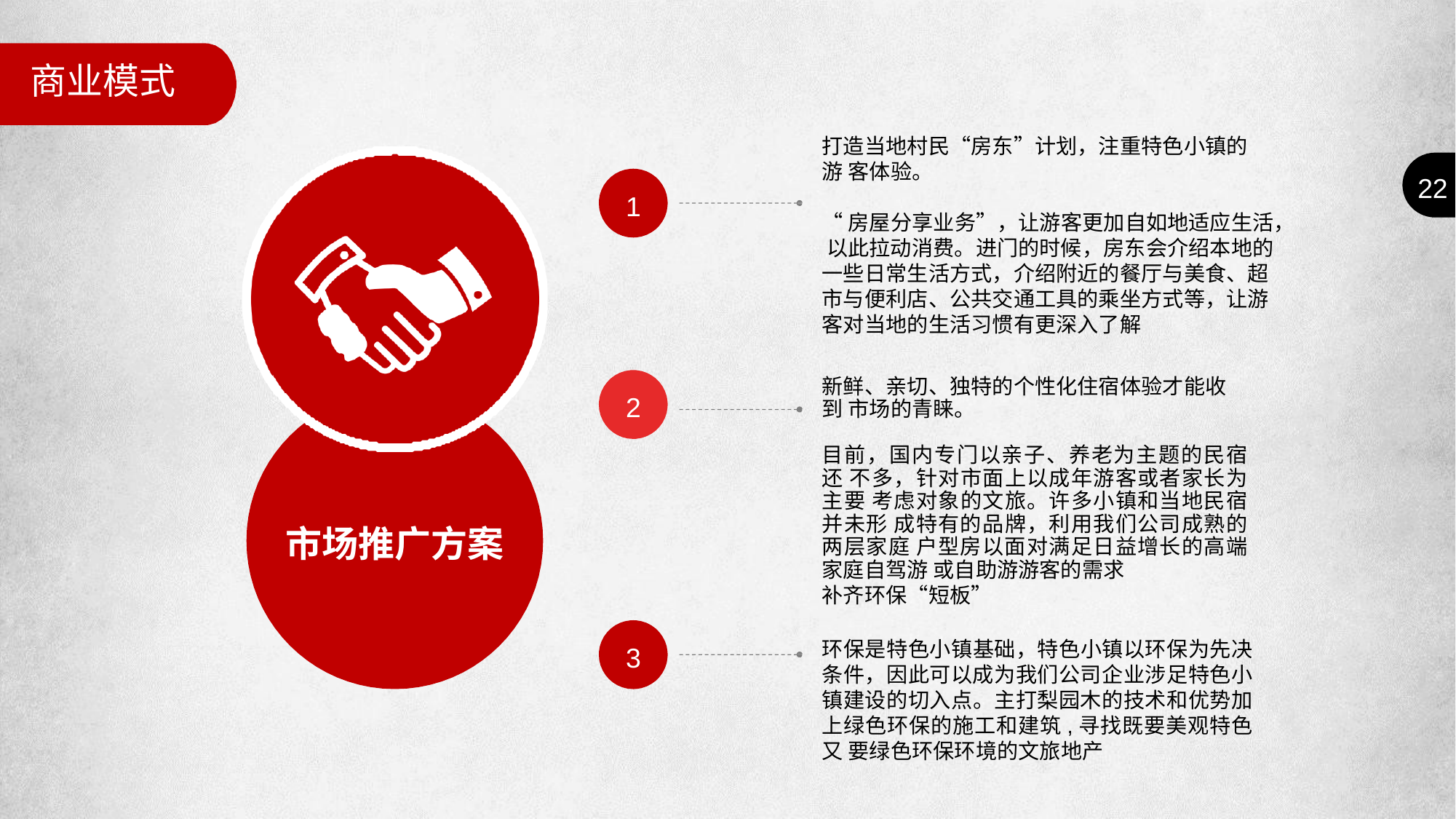

商业模式
打造当地村民“房东”计划，注重特色小镇的游 客体验。

22
1

“房屋分享业务”，让游客更加自如地适应生活， 以此拉动消费。进门的时候，房东会介绍本地的 一些日常生活方式，介绍附近的餐厅与美食、超 市与便利店、公共交通工具的乘坐方式等，让游 客对当地的生活习惯有更深入了解

新鲜、亲切、独特的个性化住宿体验才能收到 市场的青睐。
2

目前，国内专门以亲子、养老为主题的民宿还 不多，针对市面上以成年游客或者家长为主要 考虑对象的文旅。许多小镇和当地民宿并未形 成特有的品牌，利用我们公司成熟的两层家庭 户型房以面对满足日益增长的高端家庭自驾游 或自助游游客的需求
补齐环保“短板”
市场推广方案

环保是特色小镇基础，特色小镇以环保为先决 条件，因此可以成为我们公司企业涉足特色小 镇建设的切入点。主打梨园木的技术和优势加 上绿色环保的施工和建筑,寻找既要美观特色又 要绿色环保环境的文旅地产
3